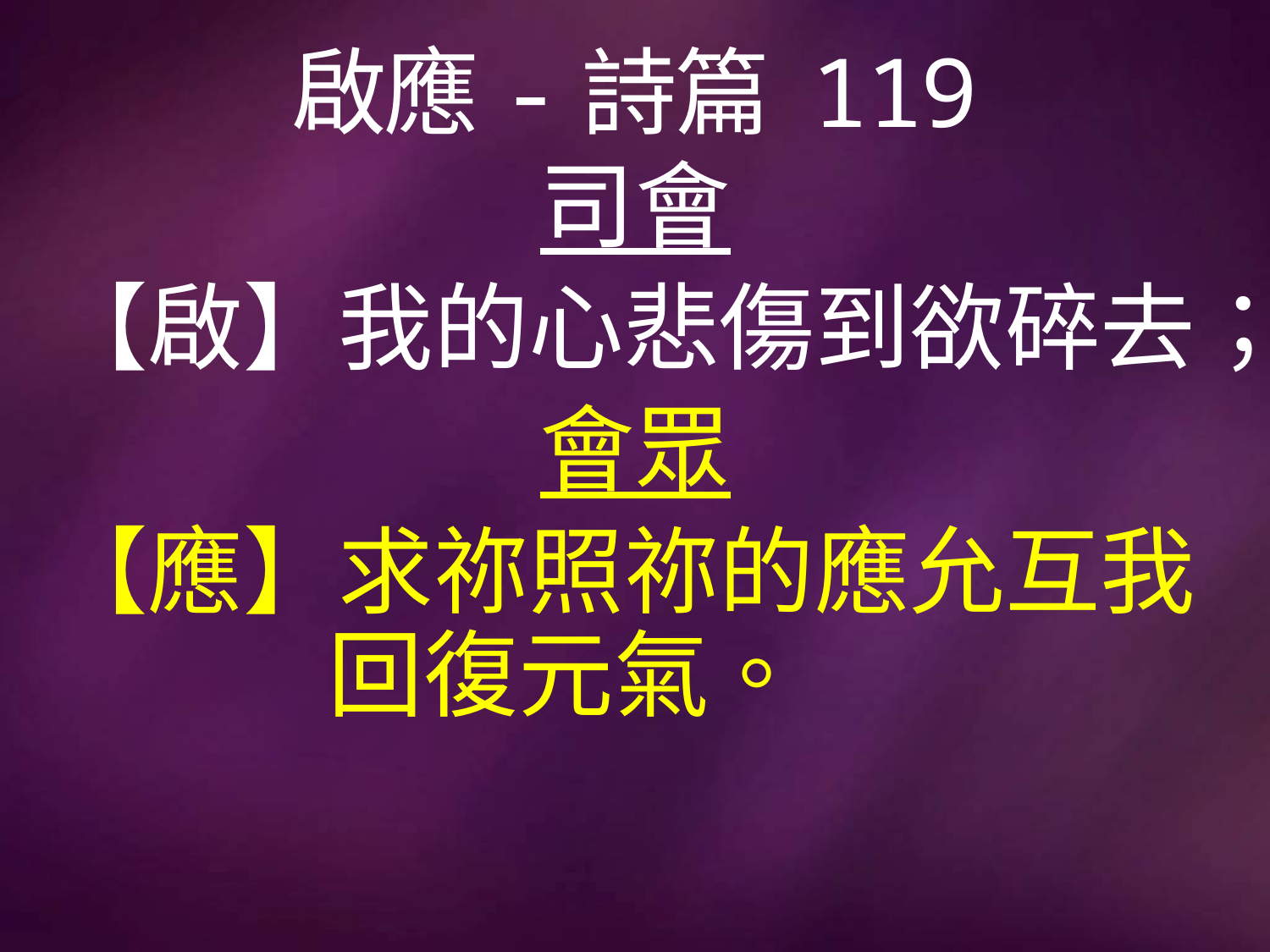

# 啟應-詩篇 119
司會
【啟】我的心悲傷到欲碎去；
會眾
【應】求祢照祢的應允互我		 回復元氣。